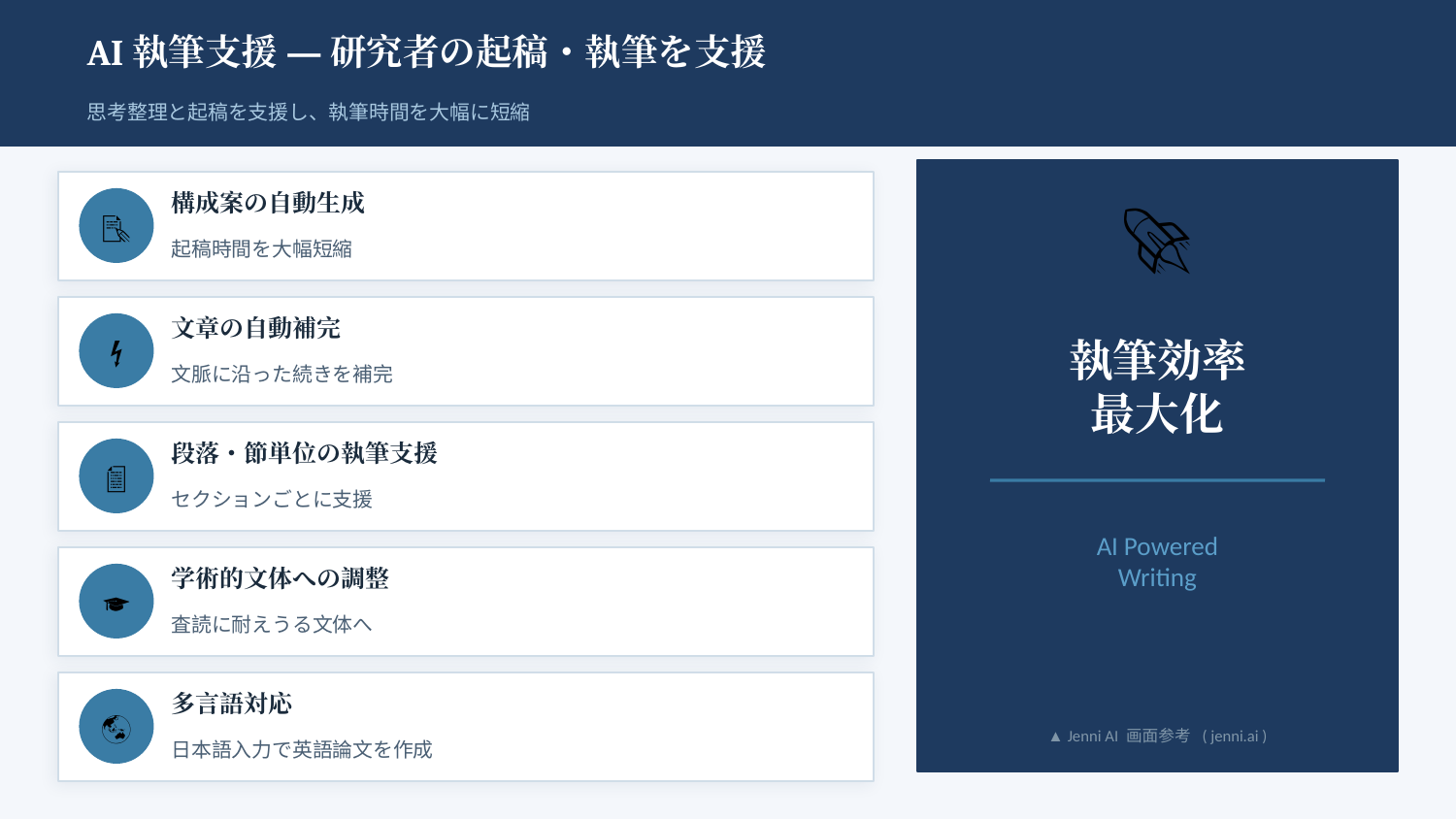

AI執筆支援 — 研究者の起稿・執筆を支援
思考整理と起稿を支援し、執筆時間を大幅に短縮

🚀
構成案の自動生成

📝
起稿時間を大幅短縮

文章の自動補完
執筆効率
最大化

⚡
文脈に沿った続きを補完

段落・節単位の執筆支援

📄
セクションごとに支援

AI Powered
Writing

学術的文体への調整

🎓
査読に耐えうる文体へ

多言語対応

🌏
▲ Jenni AI 画面参考  ( jenni.ai )
日本語入力で英語論文を作成